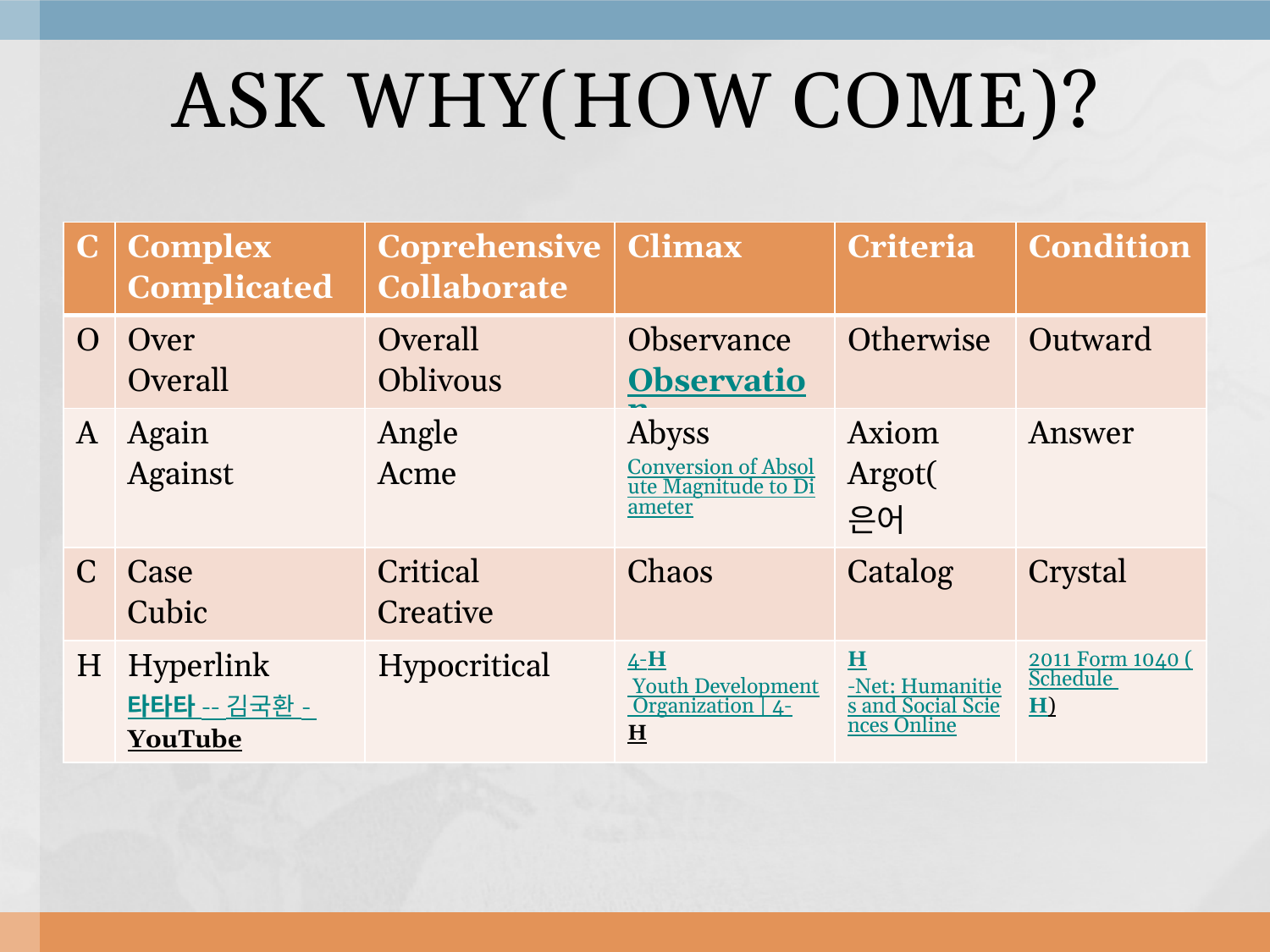

# ASK WHY(HOW COME)?
| C | Complex Complicated | Coprehensive Collaborate | Climax | Criteria | Condition |
| --- | --- | --- | --- | --- | --- |
| O | Over Overall | Overall Oblivous | Observance Observation | Otherwise | Outward |
| A | Again Against | Angle Acme | Abyss Conversion of Absolute Magnitude to Diameter | Axiom Argot(은어 | Answer |
| C | Case Cubic | Critical Creative | Chaos | Catalog | Crystal |
| H | Hyperlink 타타타 -- 김국환 - YouTube | Hypocritical | 4-H Youth Development Organization | 4-H | H-Net: Humanities and Social Sciences Online | 2011 Form 1040 (Schedule H) |